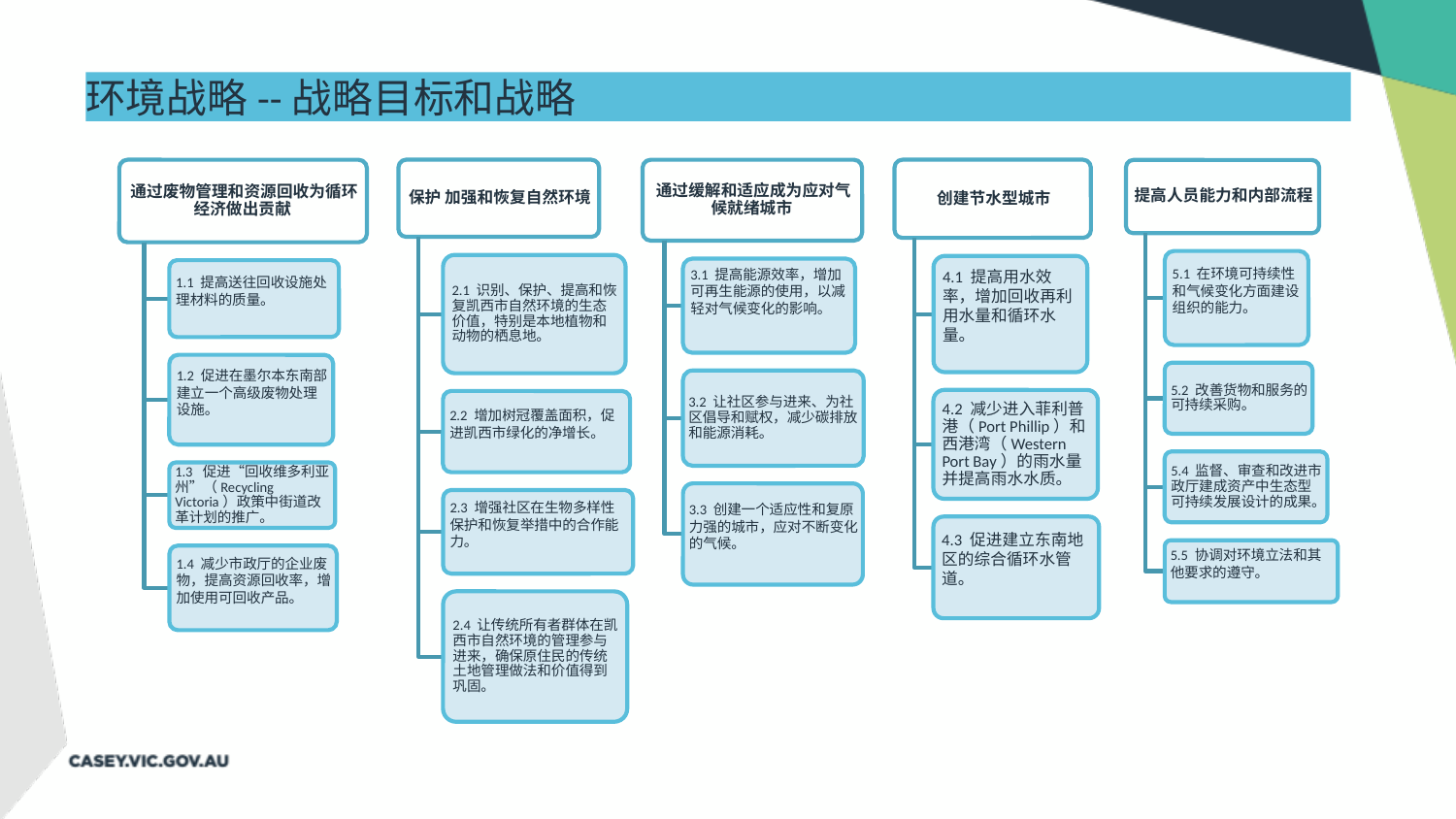

环境战略--战略目标和战略
通过废物管理和资源回收为循环经济做出贡献
1.1 提高送往回收设施处理材料的质量。

1.2 促进在墨尔本东南部建立一个高级废物处理设施。

1.3  促进“回收维多利亚州”（Recycling Victoria）政策中街道改革计划的推广。
1.4 减少市政厅的企业废物，提高资源回收率，增加使用可回收产品。

保护 加强和恢复自然环境
2.1 识别、保护、提高和恢复凯西市自然环境的生态价值，特别是本地植物和动物的栖息地。
2.2 增加树冠覆盖面积，促进凯西市绿化的净增长。

2.3 增强社区在生物多样性保护和恢复举措中的合作能力。

2.4 让传统所有者群体在凯西市自然环境的管理参与进来，确保原住民的传统土地管理做法和价值得到巩固。
通过缓解和适应成为应对气候就绪城市
3.1 提高能源效率，增加可再生能源的使用，以减轻对气候变化的影响。

3.2 让社区参与进来、为社区倡导和赋权，减少碳排放和能源消耗。
3.3 创建一个适应性和复原力强的城市，应对不断变化的气候。

创建节水型城市
4.1 提高用水效率，增加回收再利用水量和循环水量。

4.2 减少进入菲利普港（Port Phillip）和西港湾（Western Port Bay）的雨水量并提高雨水水质。
4.3 促进建立东南地区的综合循环水管道。

提高人员能力和内部流程
5.1 在环境可持续性和气候变化方面建设组织的能力。

5.2 改善货物和服务的可持续采购。
5.4 监督、审查和改进市政厅建成资产中生态型可持续发展设计的成果。
5.5 协调对环境立法和其他要求的遵守。